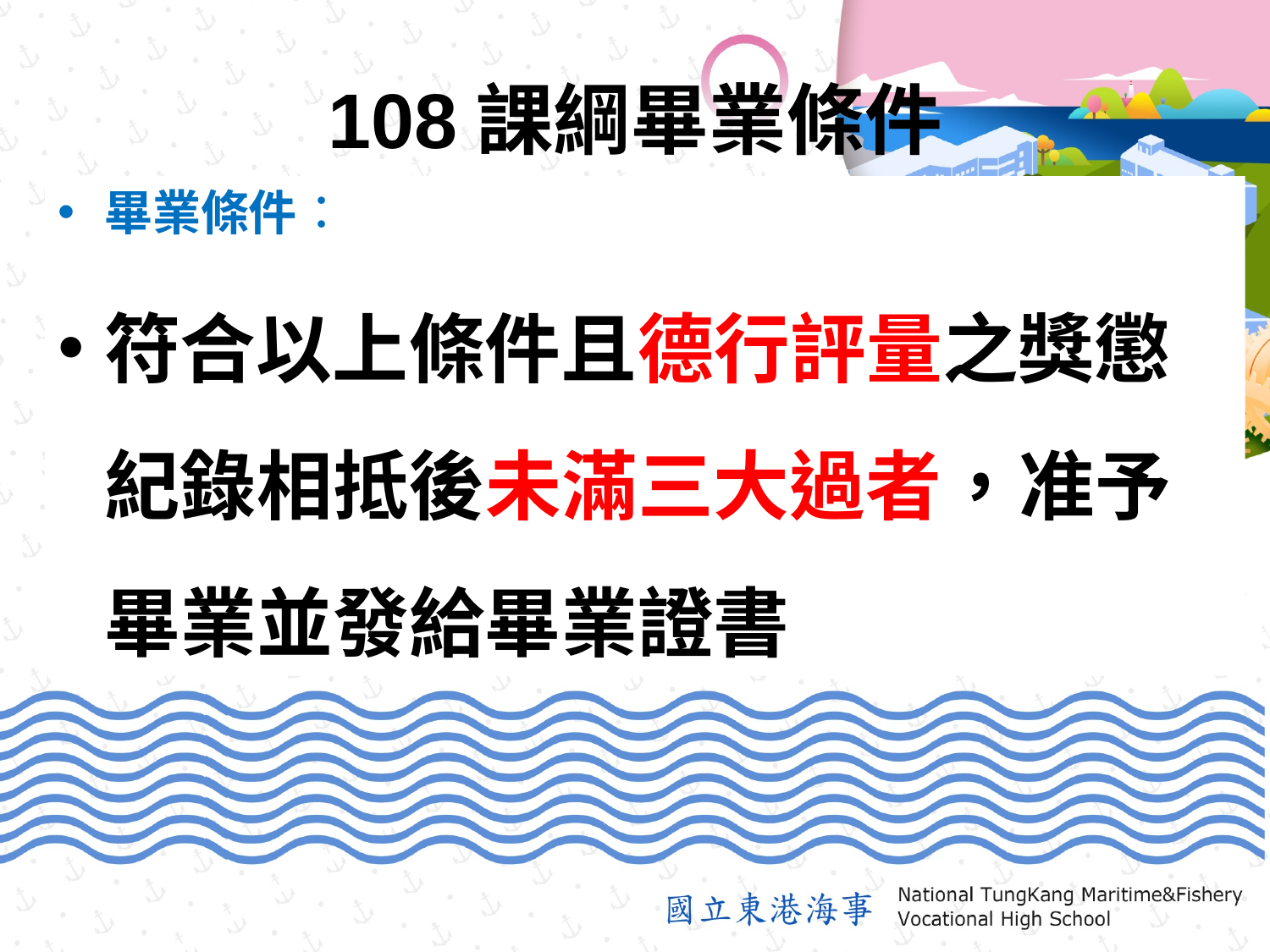

# 108課綱畢業條件
畢業條件：
符合以上條件且德行評量之獎懲紀錄相抵後未滿三大過者，准予畢業並發給畢業證書